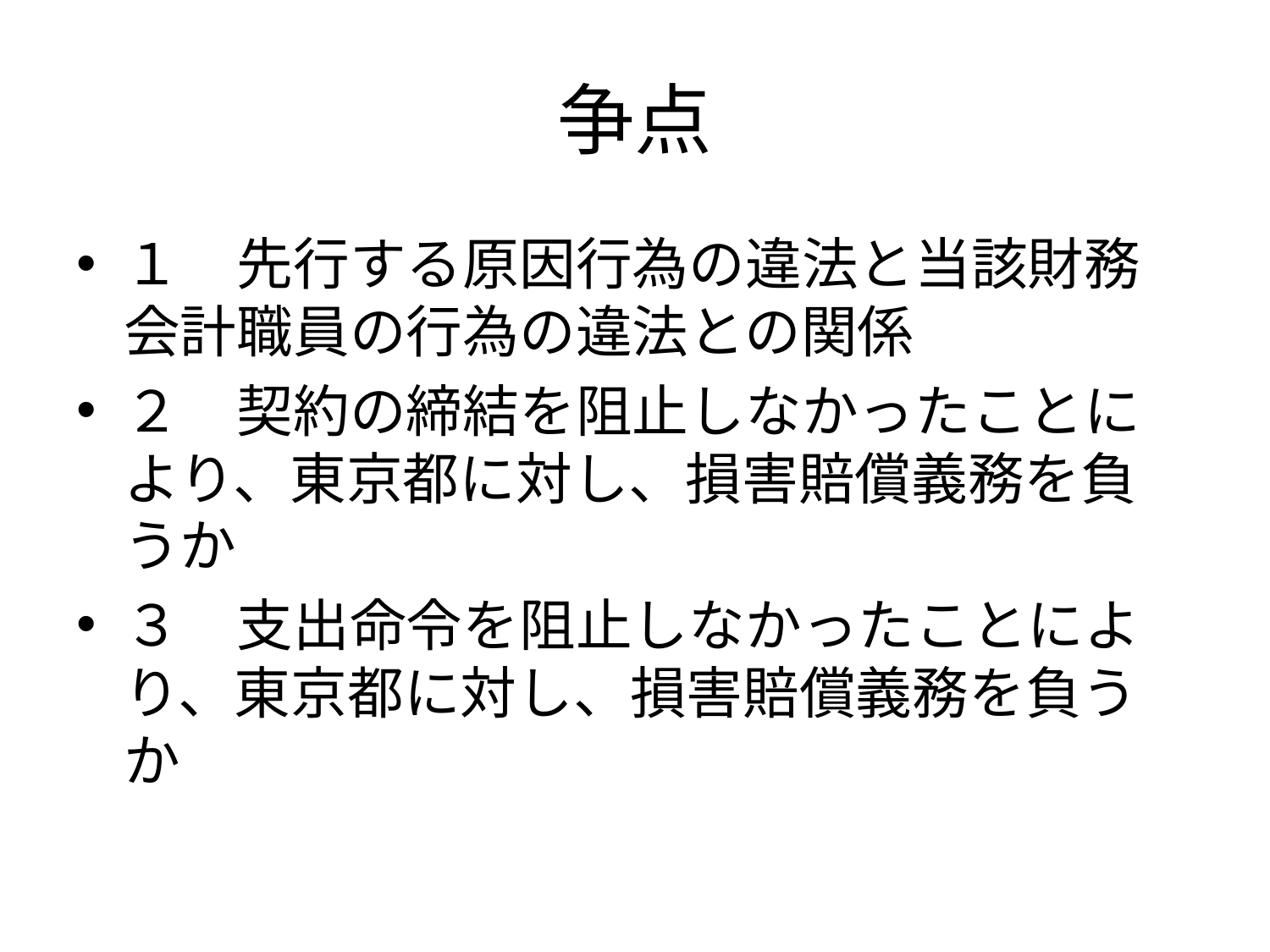

# 争点
１　先行する原因行為の違法と当該財務会計職員の行為の違法との関係
２　契約の締結を阻止しなかったことにより、東京都に対し、損害賠償義務を負うか
３　支出命令を阻止しなかったことにより、東京都に対し、損害賠償義務を負うか